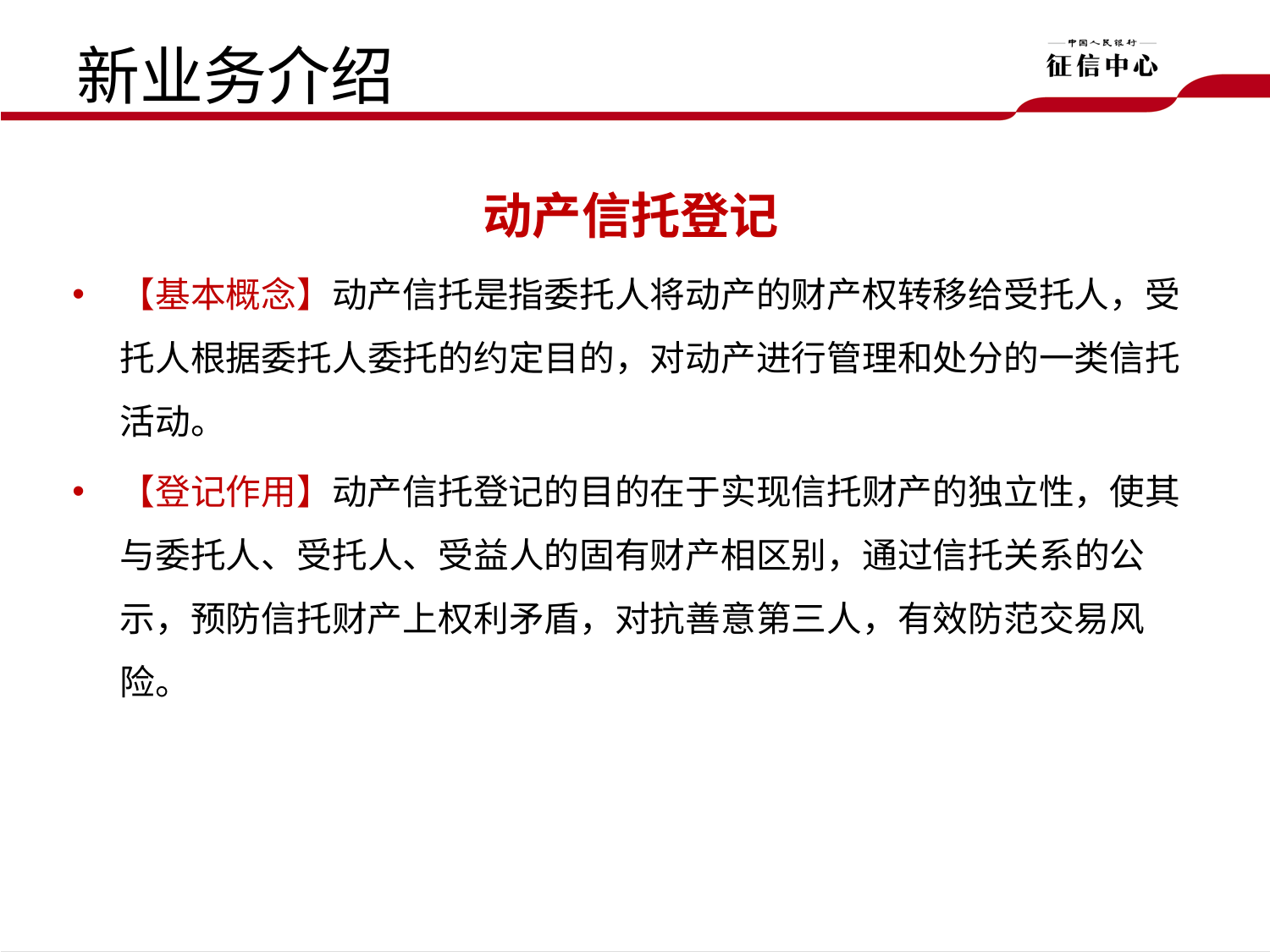

# 新业务介绍
动产信托登记
【基本概念】动产信托是指委托人将动产的财产权转移给受托人，受托人根据委托人委托的约定目的，对动产进行管理和处分的一类信托活动。
【登记作用】动产信托登记的目的在于实现信托财产的独立性，使其与委托人、受托人、受益人的固有财产相区别，通过信托关系的公示，预防信托财产上权利矛盾，对抗善意第三人，有效防范交易风险。